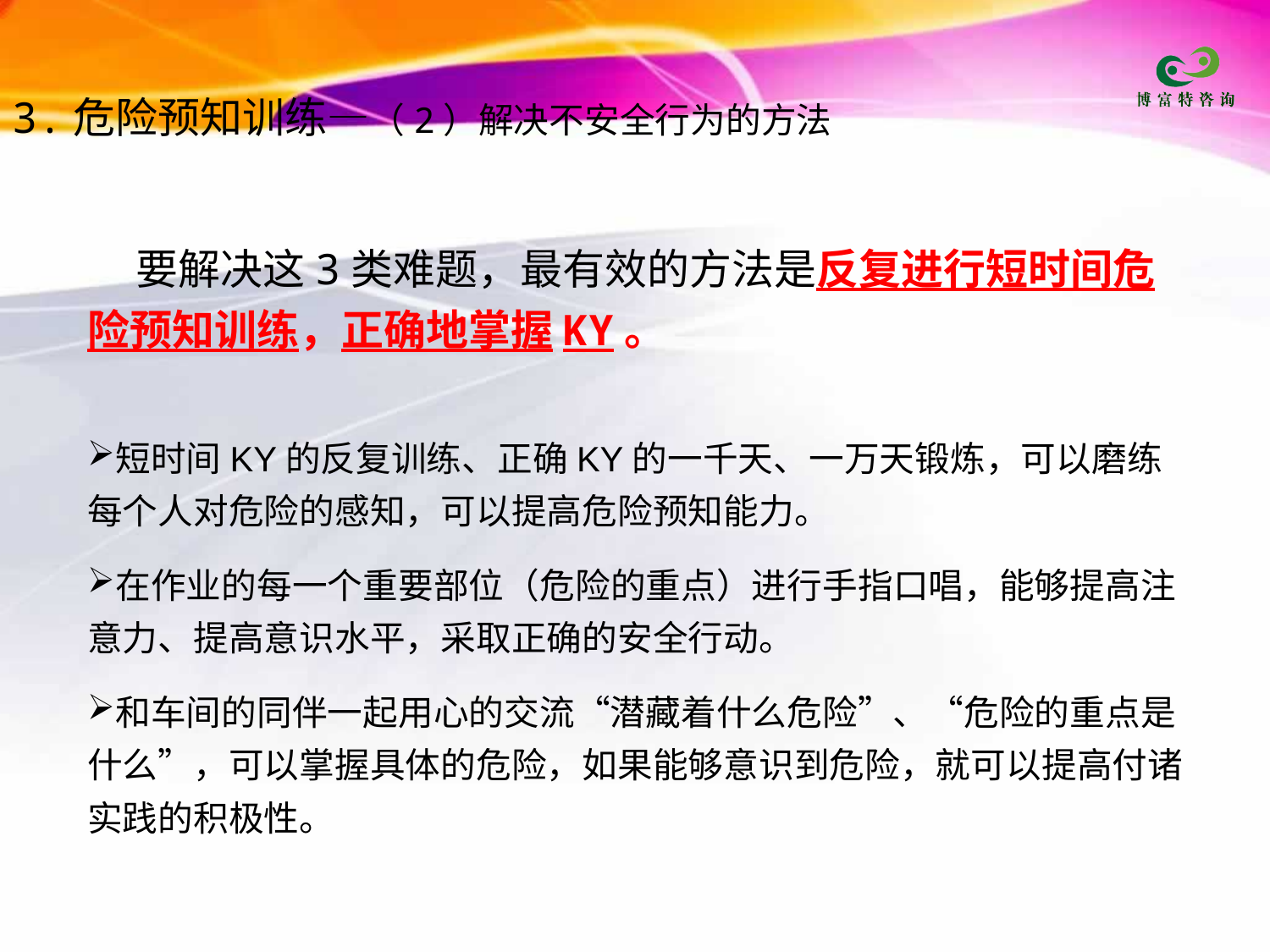

3.危险预知训练—（2）解决不安全行为的方法
    要解决这3类难题，最有效的方法是反复进行短时间危险预知训练，正确地掌握KY。

短时间KY的反复训练、正确KY的一千天、一万天锻炼，可以磨练每个人对危险的感知，可以提高危险预知能力。
在作业的每一个重要部位（危险的重点）进行手指口唱，能够提高注意力、提高意识水平，采取正确的安全行动。
和车间的同伴一起用心的交流“潜藏着什么危险”、“危险的重点是什么”，可以掌握具体的危险，如果能够意识到危险，就可以提高付诸实践的积极性。